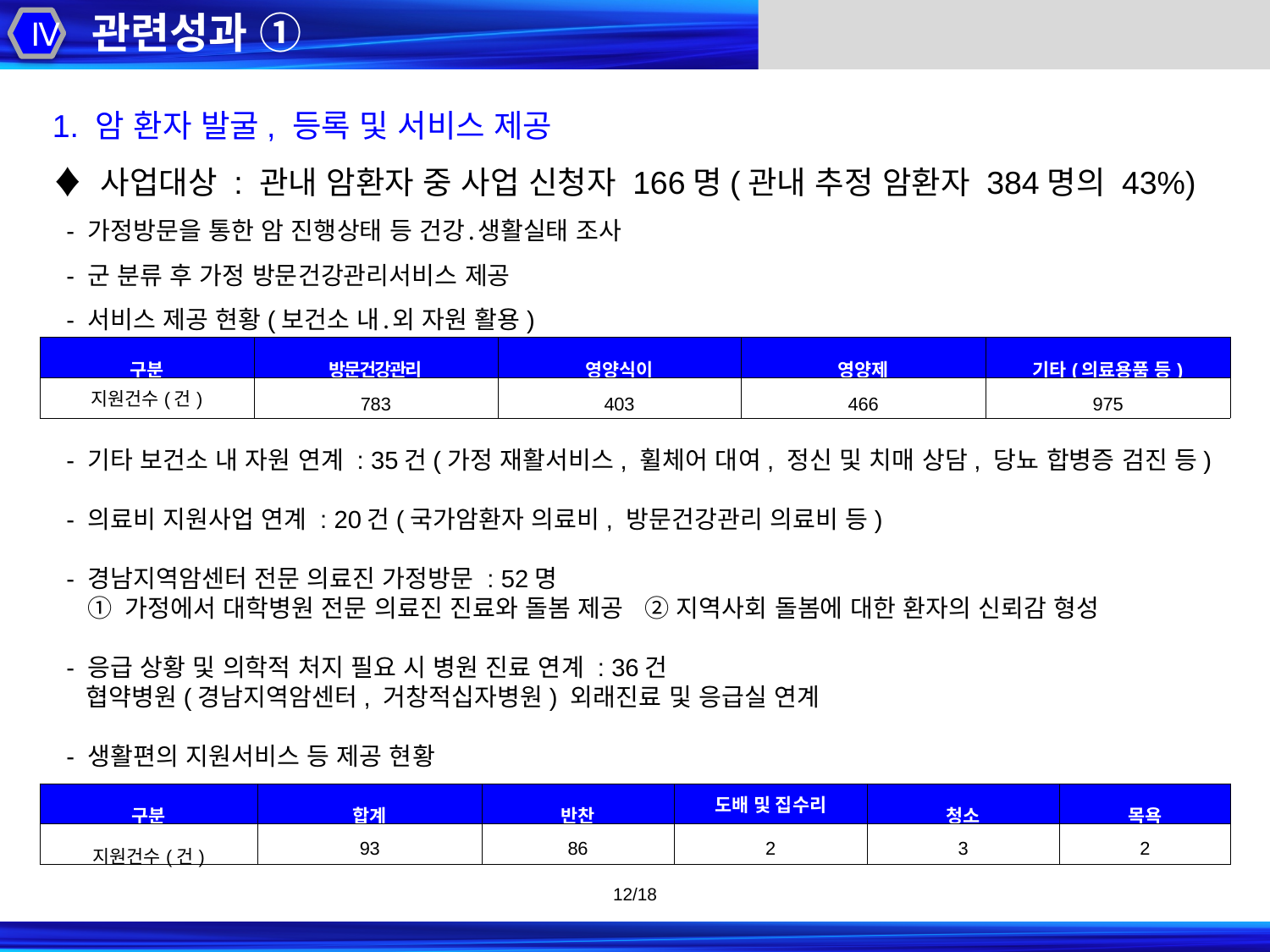

관련성과 ①

Ⅳ
1. 암 환자 발굴, 등록 및 서비스 제공
♦ 사업대상 : 관내 암환자 중 사업 신청자 166명(관내 추정 암환자 384명의 43%)
  - 가정방문을 통한 암 진행상태 등 건강․생활실태 조사
  - 군 분류 후 가정 방문건강관리서비스 제공
  - 서비스 제공 현황(보건소 내․외 자원 활용)

| 구분 | 방문건강관리 | 영양식이 | 영양제 | 기타(의료용품 등) |
| --- | --- | --- | --- | --- |
| 지원건수(건) | 783 | 403 | 466 | 975 |
  - 기타 보건소 내 자원 연계 : 35건(가정 재활서비스, 휠체어 대여, 정신 및 치매 상담, 당뇨 합병증 검진 등)

  - 의료비 지원사업 연계 : 20건(국가암환자 의료비, 방문건강관리 의료비 등)

  - 경남지역암센터 전문 의료진 가정방문 : 52명
     ① 가정에서 대학병원 전문 의료진 진료와 돌봄 제공   ② 지역사회 돌봄에 대한 환자의 신뢰감 형성

  - 응급 상황 및 의학적 처지 필요 시 병원 진료 연계 : 36건
    협약병원(경남지역암센터, 거창적십자병원) 외래진료 및 응급실 연계

  - 생활편의 지원서비스 등 제공 현황
| 구분 | 합계 | 반찬 | 도배 및 집수리 | 청소 | 목욕 |
| --- | --- | --- | --- | --- | --- |
| 지원건수(건) | 93 | 86 | 2 | 3 | 2 |
12/18